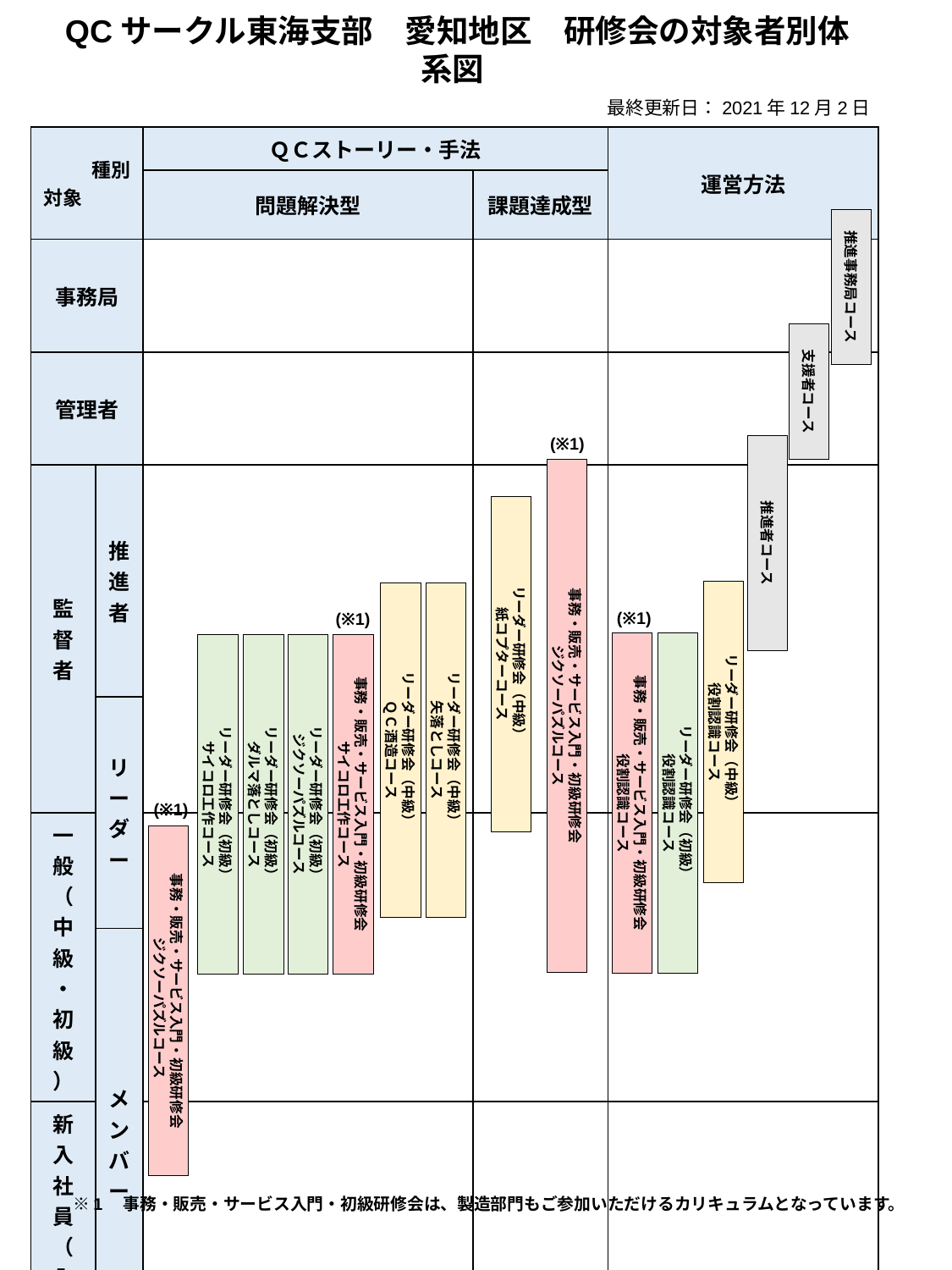

QCサークル東海支部　愛知地区　研修会の対象者別体系図
最終更新日：2021年12月2日
| 種別 対象 |  | ＱＣストーリー・手法 |  | 運営方法 |
| --- | --- | --- | --- | --- |
|  |  | 問題解決型 | 課題達成型 |  |
| 事務局 |  |  |  |  |
| 管理者 |  |  |  |  |
| 監督者 | 推進者 |  |  |  |
|  | リーダー |  |  |  |
| 一般 （中級・初級） |  |  |  |  |
|  | メンバー |  |  |  |
| 新入社員 （入門） |  |  |  |  |
推進事務局コース
支援者コース
(※1)
推進者コース
事務・販売・サービス入門・初級研修会
ジクソーパズルコース
リーダー研修会（中級）
紙コプターコース
リーダー研修会（中級）
役割認識コース
リーダー研修会（中級）
ＱＣ酒造コース
リーダー研修会（中級）
矢落としコース
(※1)
(※1)
事務・販売・サービス入門・初級研修会
役割認識コース
リーダー研修会（初級）
役割認識コース
リーダー研修会（初級）
サイコロ工作コース
リーダー研修会（初級）
ダルマ落としコース
リーダー研修会（初級）
ジクソーパズルコース
事務・販売・サービス入門・初級研修会
サイコロ工作コース
(※1)
事務・販売・サービス入門・初級研修会
　ジクソーパズルコース
　※1　事務・販売・サービス入門・初級研修会は、製造部門もご参加いただけるカリキュラムとなっています。